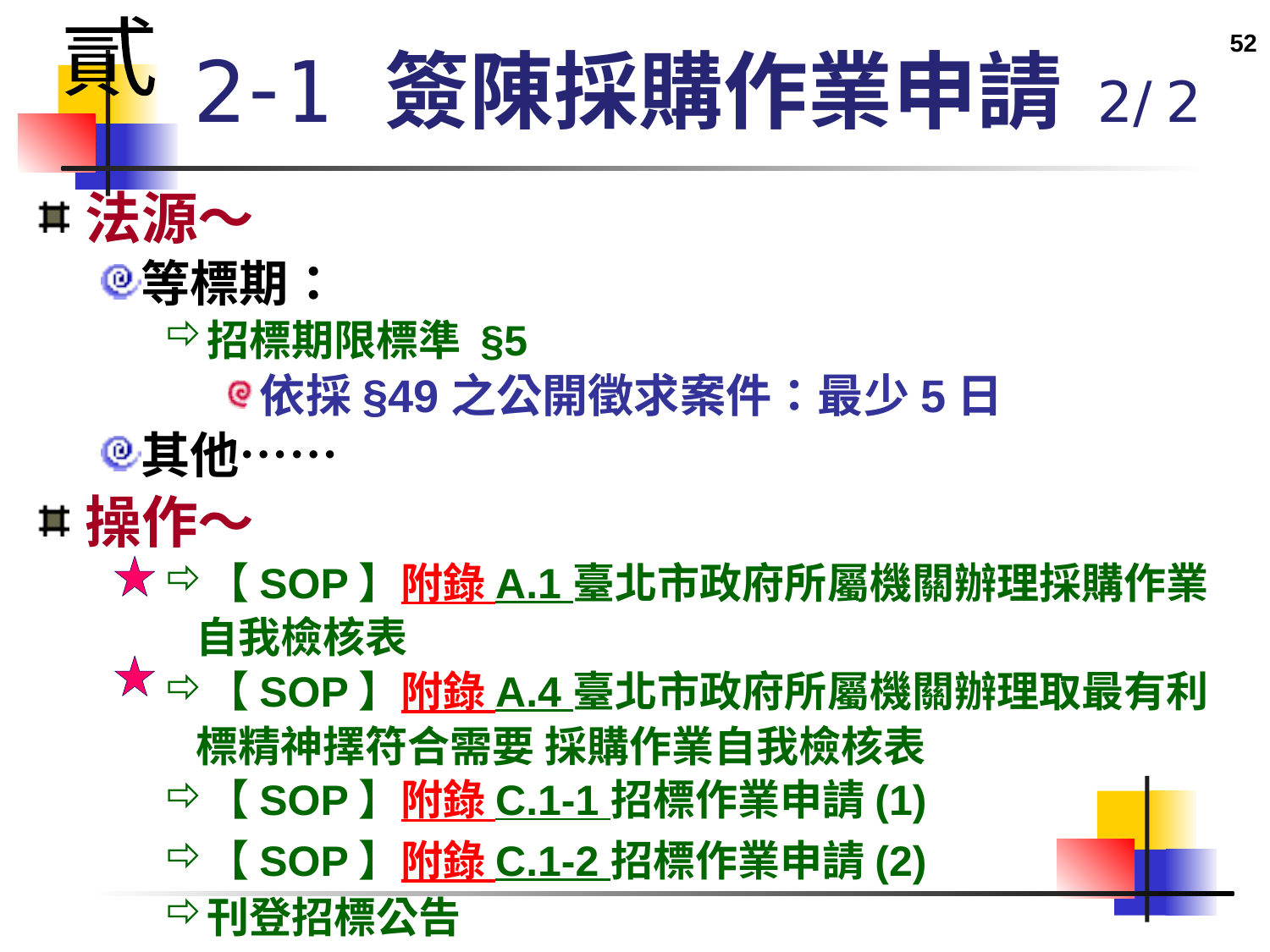

52
貳
# 2-1 簽陳採購作業申請 2/2
法源～
等標期：
招標期限標準 §5
依採§49之公開徵求案件：最少5日
其他……
操作～
【SOP】附錄 A.1 臺北市政府所屬機關辦理採購作業 自我檢核表
【SOP】附錄 A.4 臺北市政府所屬機關辦理取最有利標精神擇符合需要 採購作業自我檢核表
【SOP】附錄 C.1-1 招標作業申請(1)
【SOP】附錄 C.1-2 招標作業申請(2)
刊登招標公告